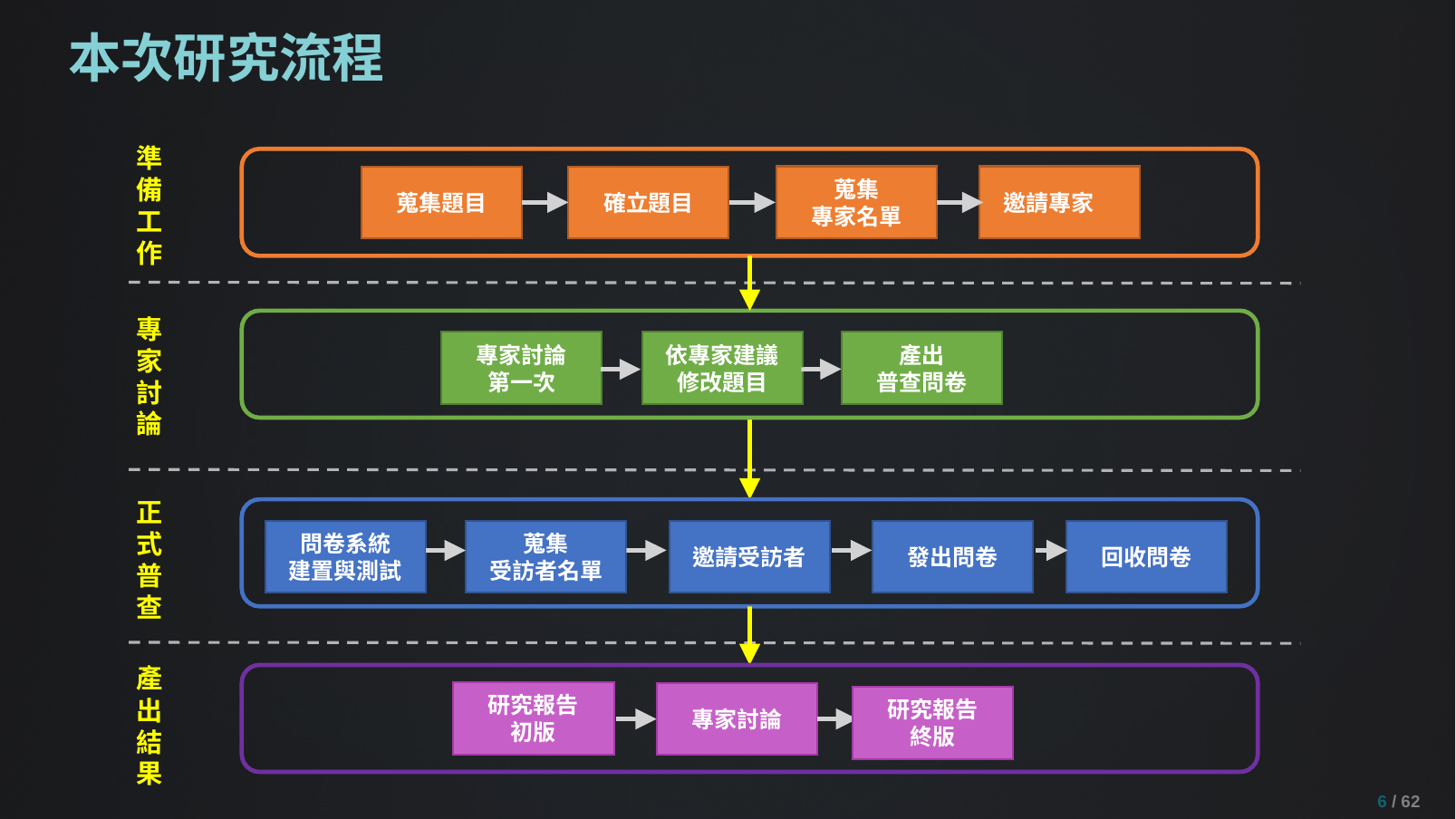

# 本次研究流程
準
備
工
作

蒐集題目
確立題目
蒐集
專家名單
邀請專家
專家討論

專家討論
第一次
依專家建議
修改題目
產出
普查問卷
正式普查

問卷系統
建置與測試
蒐集
受訪者名單
邀請受訪者
發出問卷
回收問卷
產出結果

研究報告
初版
專家討論
研究報告
終版